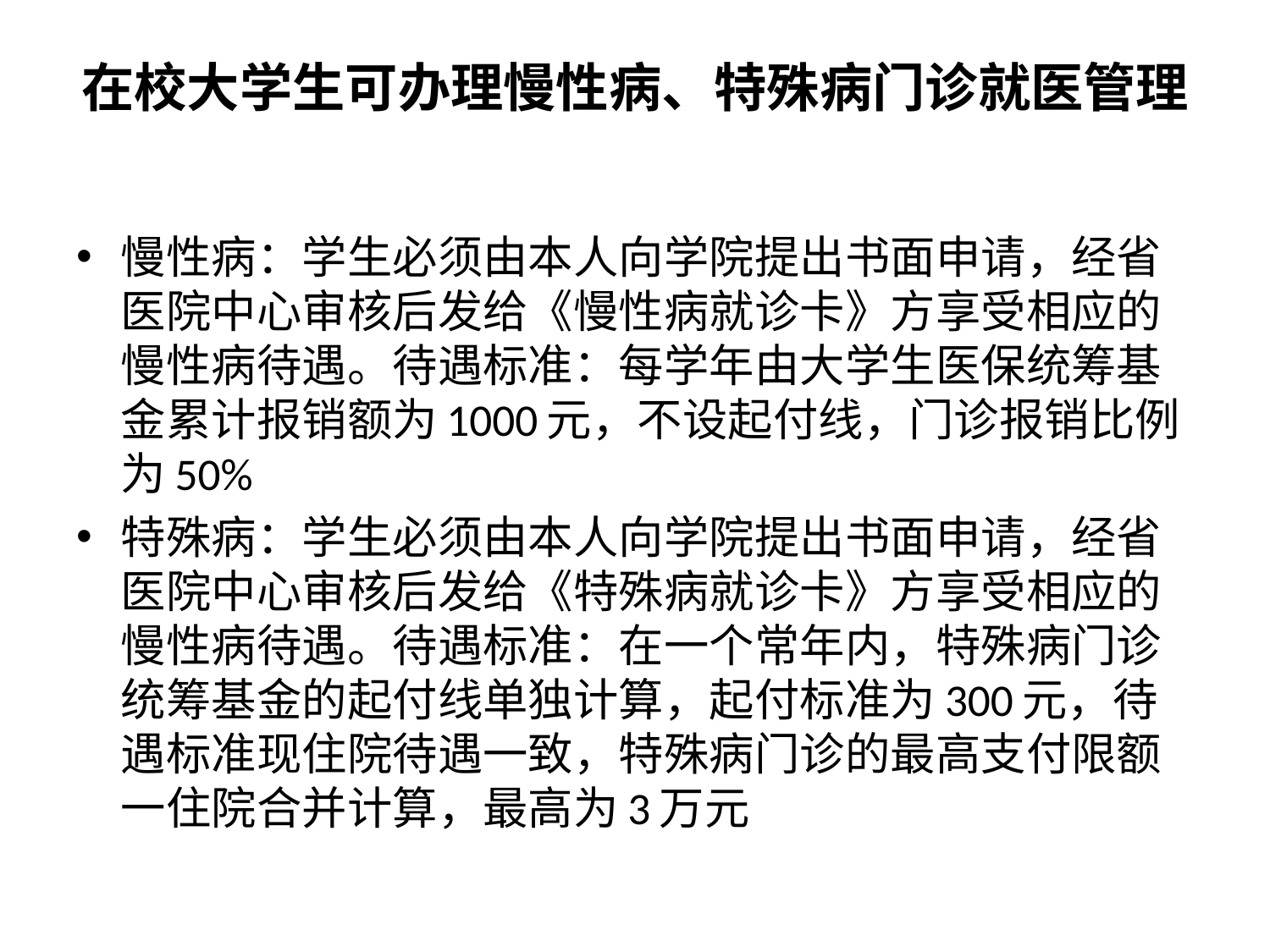

# 在校大学生可办理慢性病、特殊病门诊就医管理
慢性病：学生必须由本人向学院提出书面申请，经省医院中心审核后发给《慢性病就诊卡》方享受相应的慢性病待遇。待遇标准：每学年由大学生医保统筹基金累计报销额为1000元，不设起付线，门诊报销比例为50%
特殊病：学生必须由本人向学院提出书面申请，经省医院中心审核后发给《特殊病就诊卡》方享受相应的慢性病待遇。待遇标准：在一个常年内，特殊病门诊统筹基金的起付线单独计算，起付标准为300元，待遇标准现住院待遇一致，特殊病门诊的最高支付限额一住院合并计算，最高为3万元